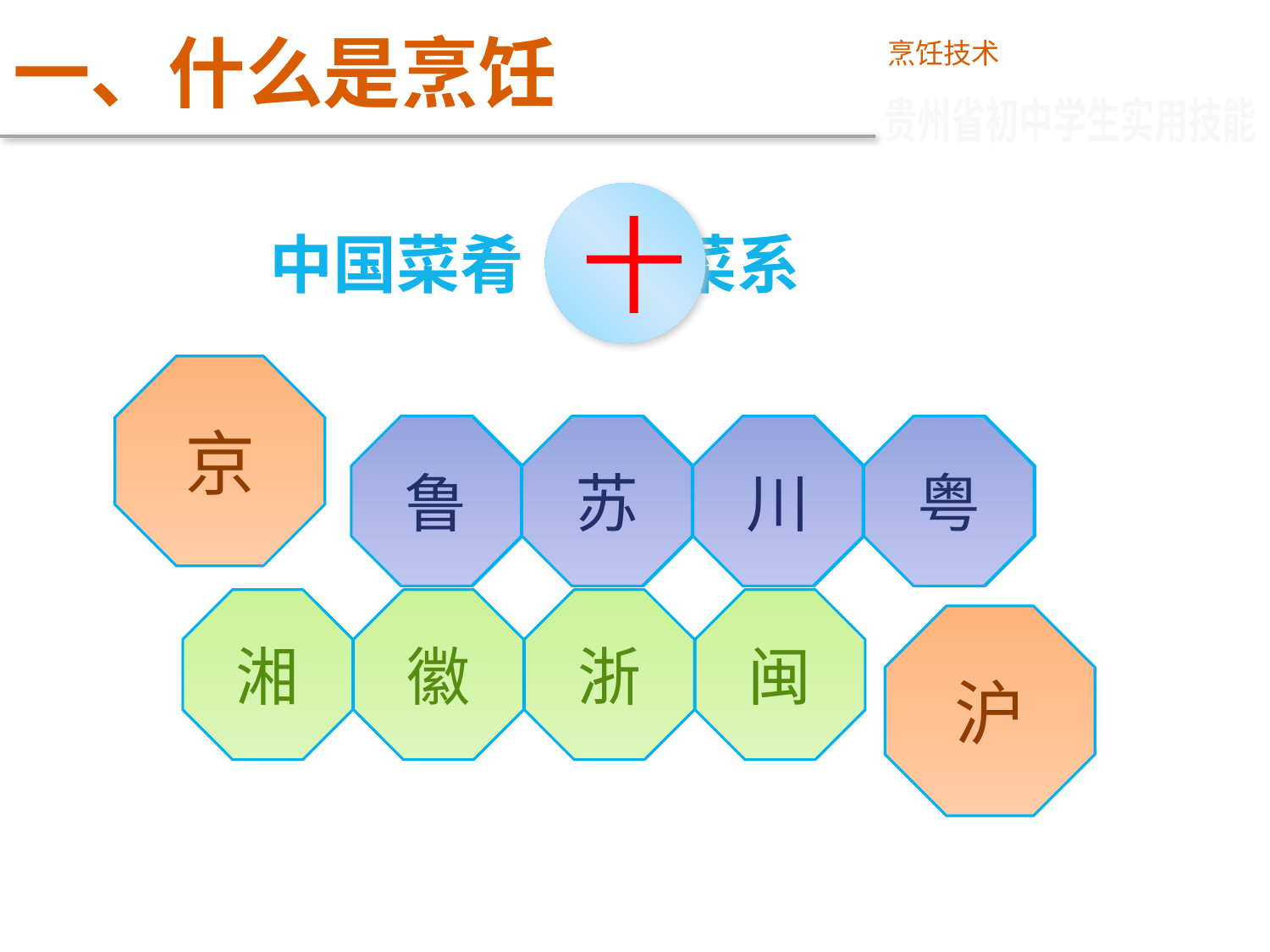

# 一、什么是烹饪
烹饪技术
贵州省初中学生实用技能
八
十
四
中国菜肴      大菜系
京

鲁
苏
川
粤
湘
徽
浙
闽
沪